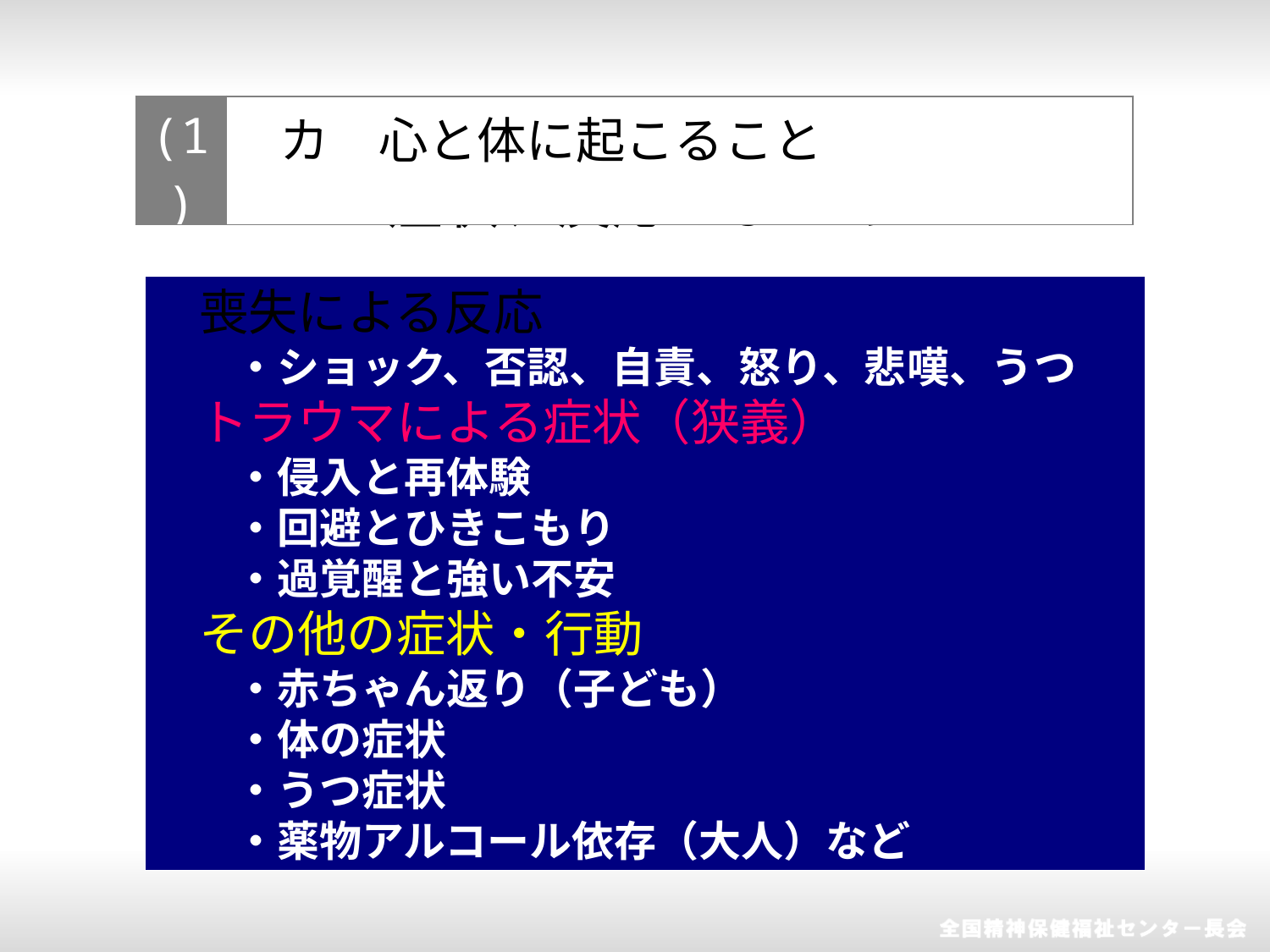

| (1) | カ　心と体に起こること |
| --- | --- |
症状、反応のまとめ
　喪失による反応
　　・ショック、否認、自責、怒り、悲嘆、うつ
　トラウマによる症状（狭義）
　　・侵入と再体験
　　・回避とひきこもり
　　・過覚醒と強い不安
　その他の症状・行動
　　・赤ちゃん返り（子ども）
　　・体の症状
　　・うつ症状
　　・薬物アルコール依存（大人）など